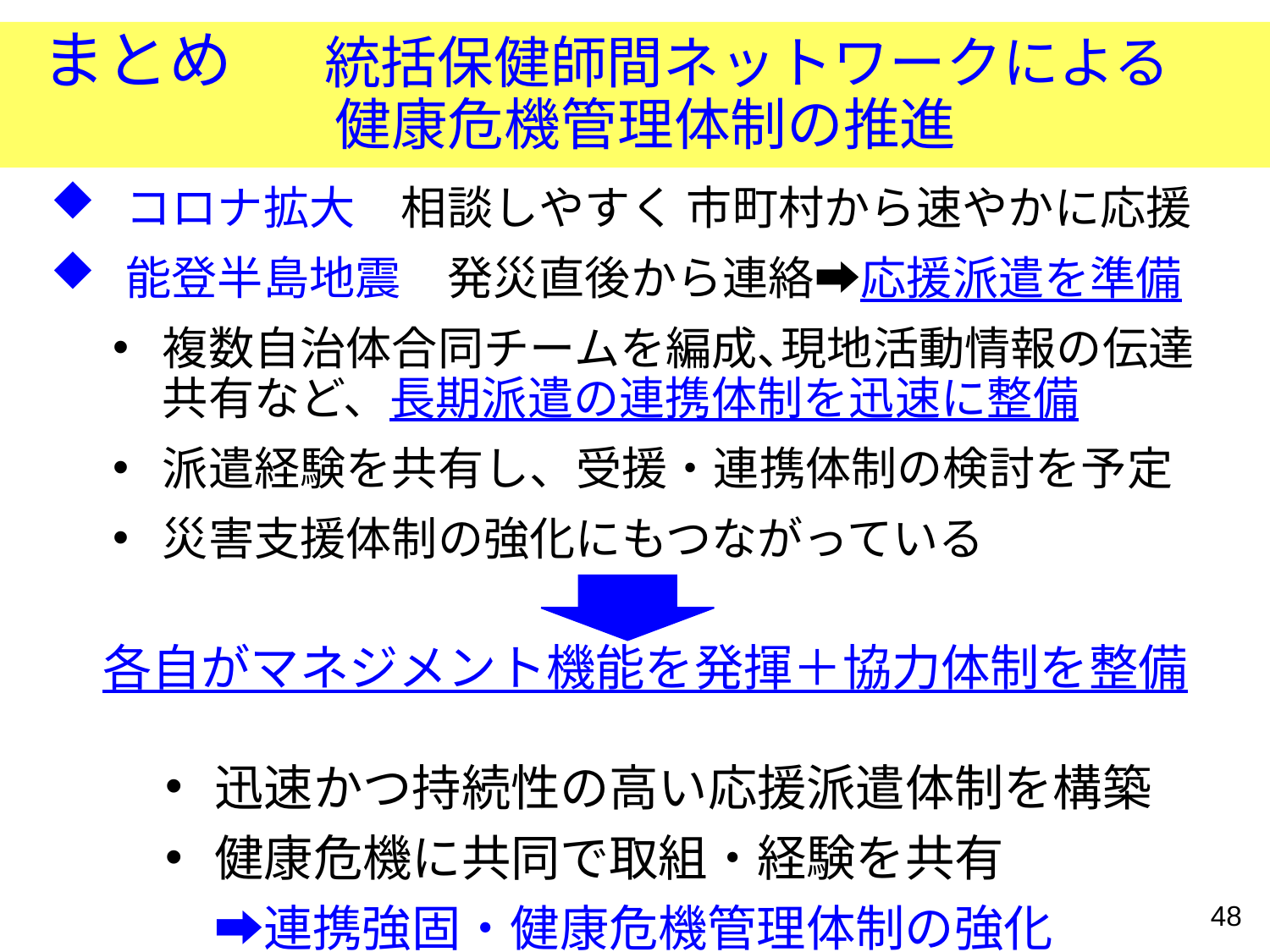

# まとめ　  統括保健師間ネットワークによる 　　　　　　　健康危機管理体制の推進
コロナ拡大　相談しやすく 市町村から速やかに応援
能登半島地震　発災直後から連絡➡応援派遣を準備
複数自治体合同チームを編成､現地活動情報の伝達共有など、長期派遣の連携体制を迅速に整備
派遣経験を共有し、受援・連携体制の検討を予定
災害支援体制の強化にもつながっている

各自がマネジメント機能を発揮＋協力体制を整備
迅速かつ持続性の高い応援派遣体制を構築
健康危機に共同で取組・経験を共有
　➡連携強固・健康危機管理体制の強化
48